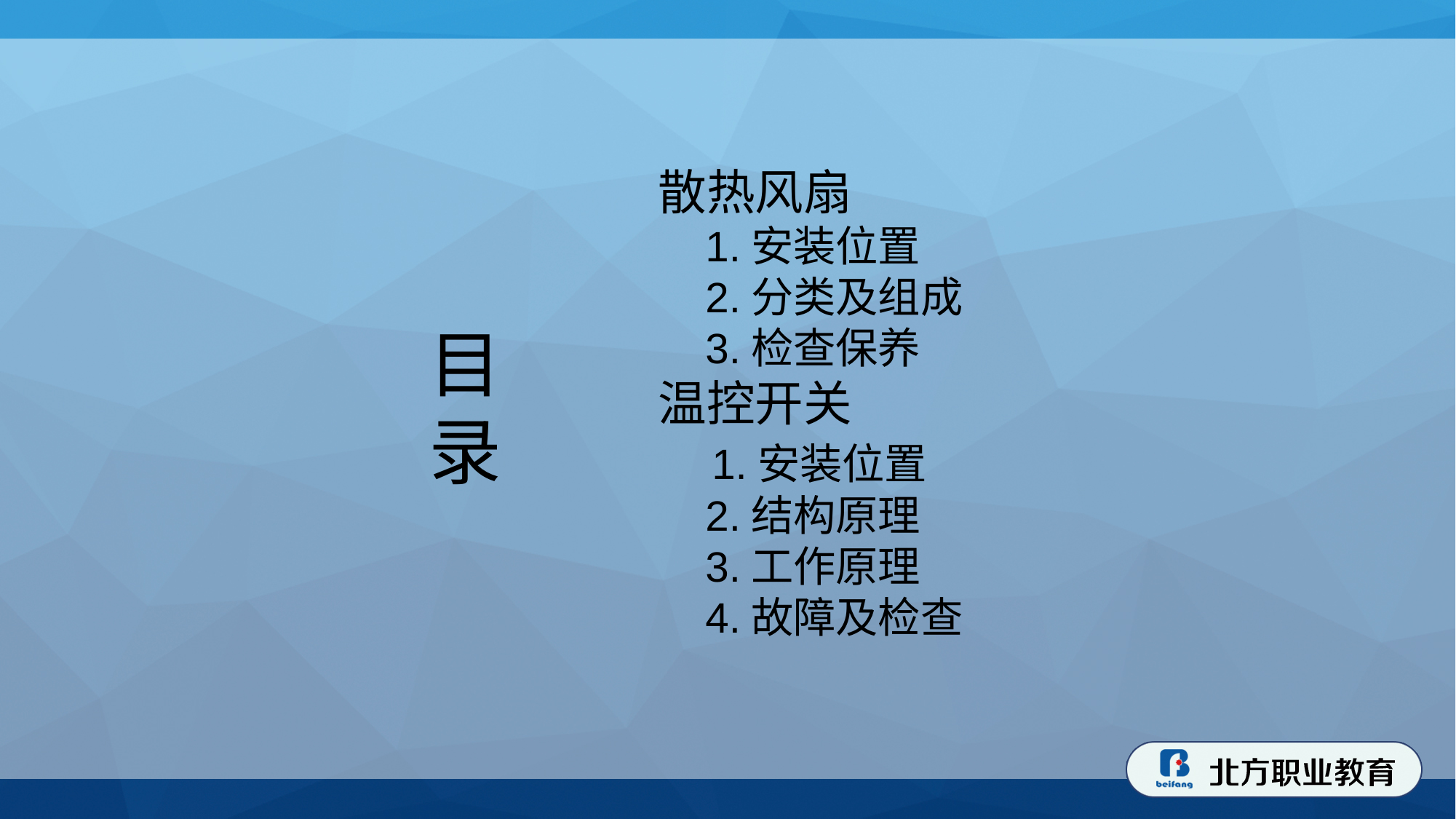

散热风扇
    1.安装位置
    2.分类及组成
    3.检查保养
温控开关
    1.安装位置
    2.结构原理
    3.工作原理
    4.故障及检查
目录